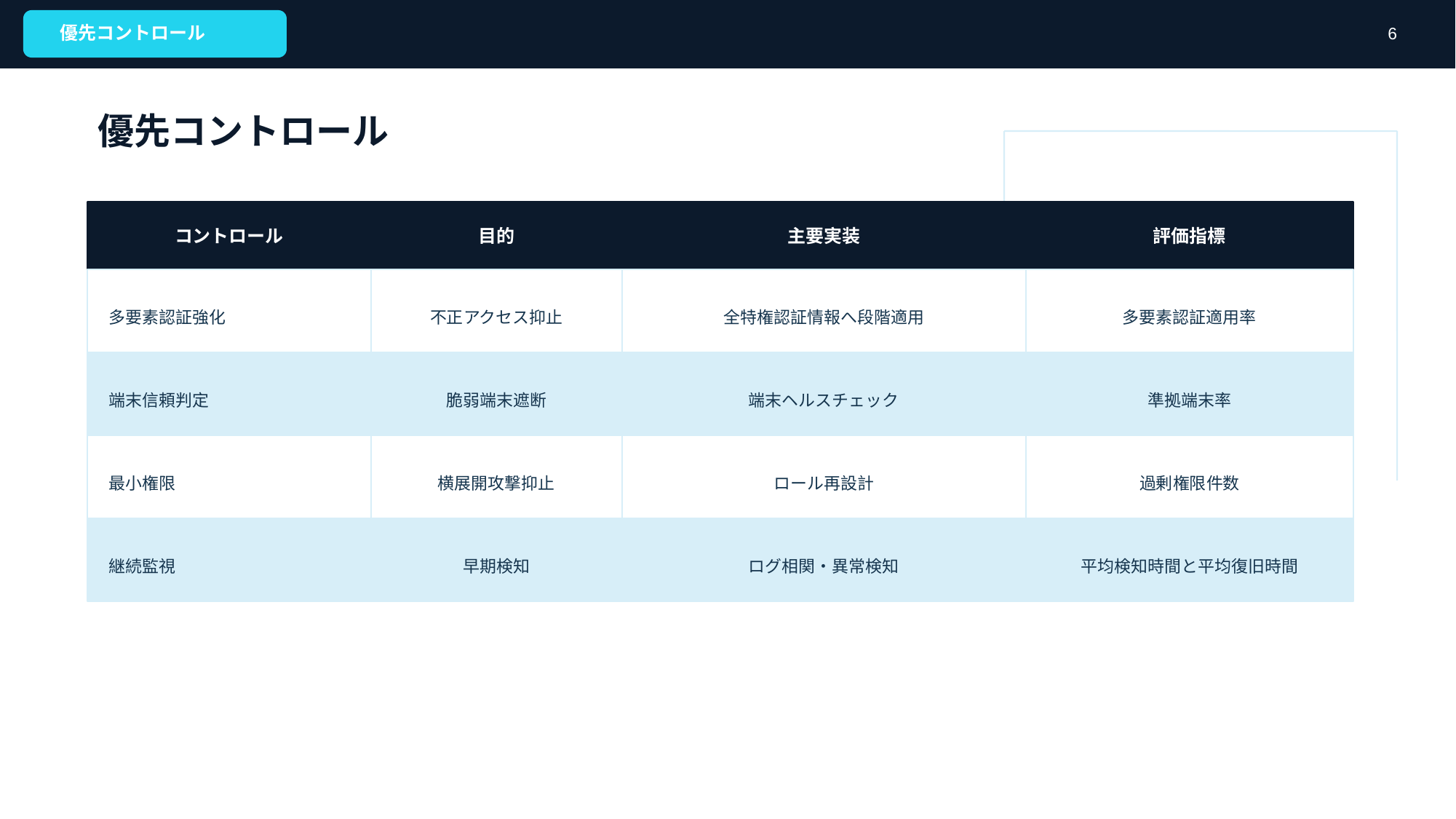

優先コントロール
6
優先コントロール

コントロール
目的
主要実装
評価指標

多要素認証強化
不正アクセス抑止
全特権認証情報へ段階適用
多要素認証適用率

端末信頼判定
脆弱端末遮断
端末ヘルスチェック
準拠端末率

最小権限
横展開攻撃抑止
ロール再設計
過剰権限件数

継続監視
早期検知
ログ相関・異常検知
平均検知時間と平均復旧時間